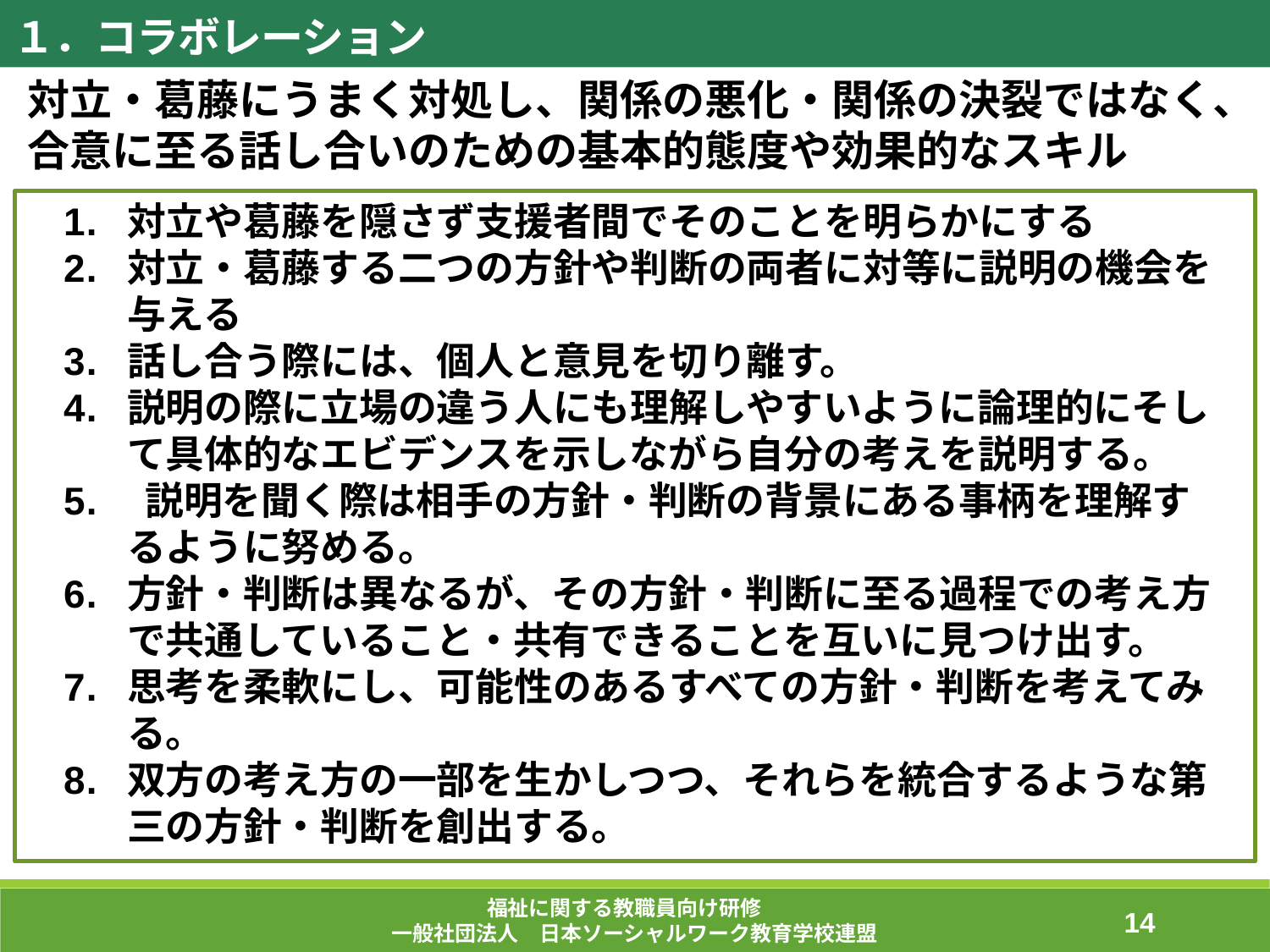

１．コラボレーション
対立・葛藤にうまく対処し、関係の悪化・関係の決裂ではなく、
合意に至る話し合いのための基本的態度や効果的なスキル
対立や葛藤を隠さず支援者間でそのことを明らかにする
対立・葛藤する二つの方針や判断の両者に対等に説明の機会を与える
話し合う際には、個人と意見を切り離す。
説明の際に立場の違う人にも理解しやすいように論理的にそして具体的なエビデンスを示しながら自分の考えを説明する。
 説明を聞く際は相手の方針・判断の背景にある事柄を理解するように努める。
方針・判断は異なるが、その方針・判断に至る過程での考え方で共通していること・共有できることを互いに見つけ出す。
思考を柔軟にし、可能性のあるすべての方針・判断を考えてみる。
双方の考え方の一部を生かしつつ、それらを統合するような第三の方針・判断を創出する。

福祉に関する教職員向け研修
一般社団法人　日本ソーシャルワーク教育学校連盟
14